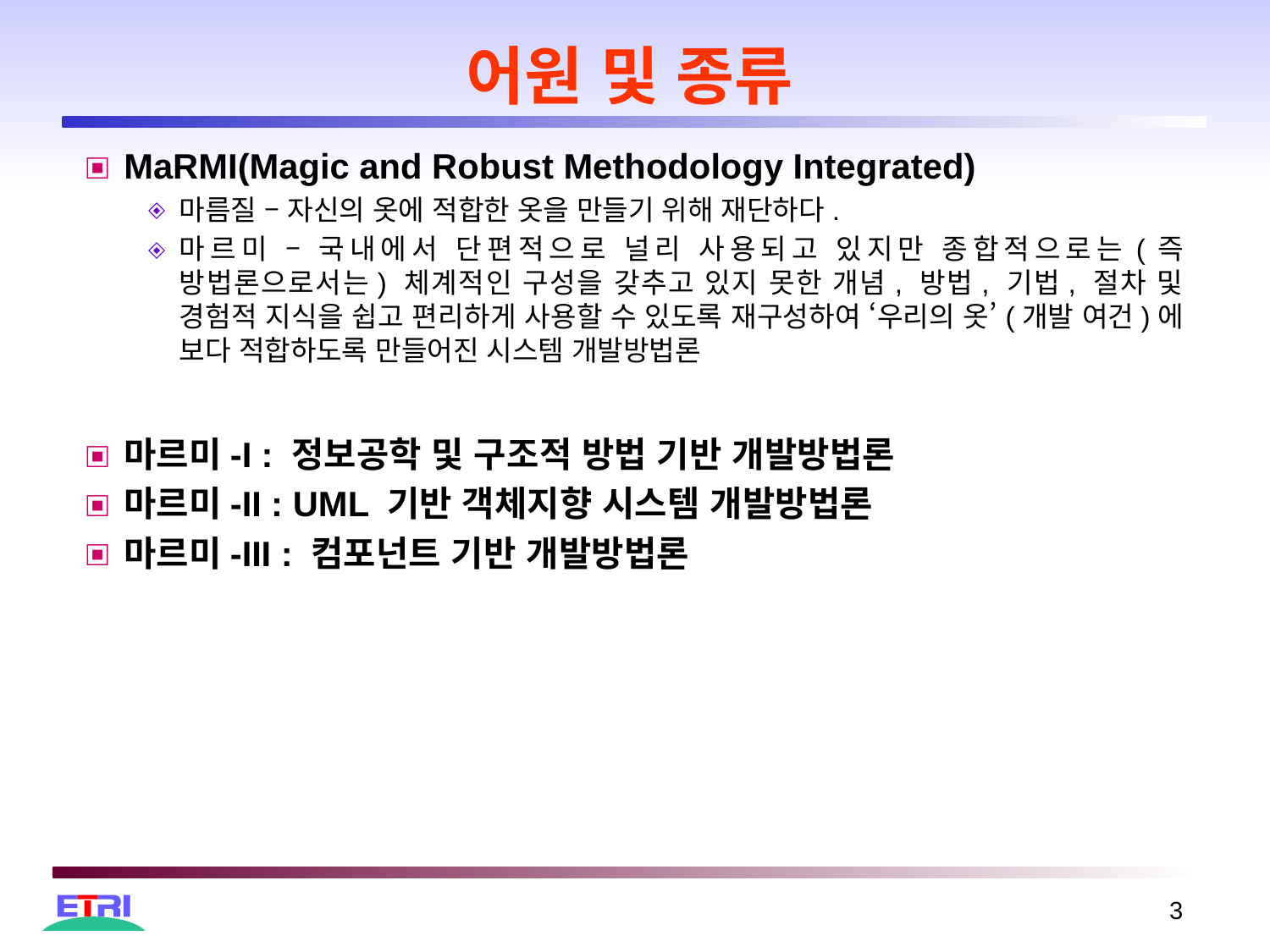

# 어원 및 종류
MaRMI(Magic and Robust Methodology Integrated)
마름질 – 자신의 옷에 적합한 옷을 만들기 위해 재단하다.
마르미 – 국내에서 단편적으로 널리 사용되고 있지만 종합적으로는(즉 방법론으로서는) 체계적인 구성을 갖추고 있지 못한 개념, 방법, 기법, 절차 및 경험적 지식을 쉽고 편리하게 사용할 수 있도록 재구성하여 ‘우리의 옷’(개발 여건)에 보다 적합하도록 만들어진 시스템 개발방법론

마르미-I : 정보공학 및 구조적 방법 기반 개발방법론
마르미-II : UML 기반 객체지향 시스템 개발방법론
마르미-III : 컴포넌트 기반 개발방법론

3